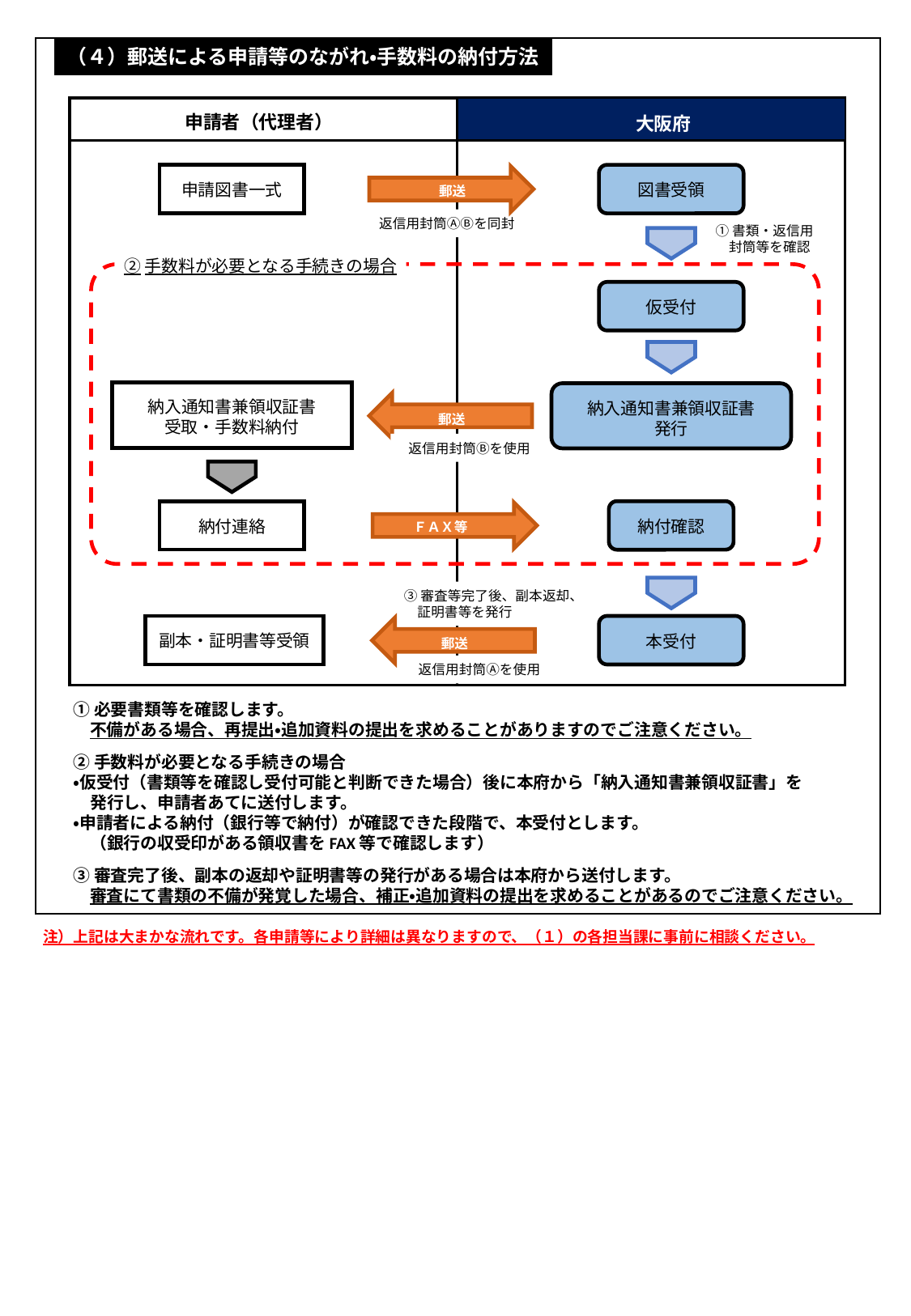

（４）郵送による申請等のながれ・手数料の納付方法

申請者（代理者）
大阪府

図書受領
申請図書一式
郵送
返信用封筒ⒶⒷを同封
①書類・返信用
　封筒等を確認

②手数料が必要となる手続きの場合

仮受付

納入通知書兼領収証書
受取・手数料納付
納入通知書兼領収証書
発行

郵送
返信用封筒Ⓑを使用

納付確認
納付連絡
ＦＡＸ等

③審査等完了後、副本返却、
　証明書等を発行

副本・証明書等受領
本受付
郵送
返信用封筒Ⓐを使用
①必要書類等を確認します。
　不備がある場合、再提出・追加資料の提出を求めることがありますのでご注意ください。

②手数料が必要となる手続きの場合
・仮受付（書類等を確認し受付可能と判断できた場合）後に本府から「納入通知書兼領収証書」を
　発行し、申請者あてに送付します。
・申請者による納付（銀行等で納付）が確認できた段階で、本受付とします。
　（銀行の収受印がある領収書をFAX等で確認します）

③審査完了後、副本の返却や証明書等の発行がある場合は本府から送付します。
　審査にて書類の不備が発覚した場合、補正・追加資料の提出を求めることがあるのでご注意ください。
注）上記は大まかな流れです。各申請等により詳細は異なりますので、（１）の各担当課に事前に相談ください。